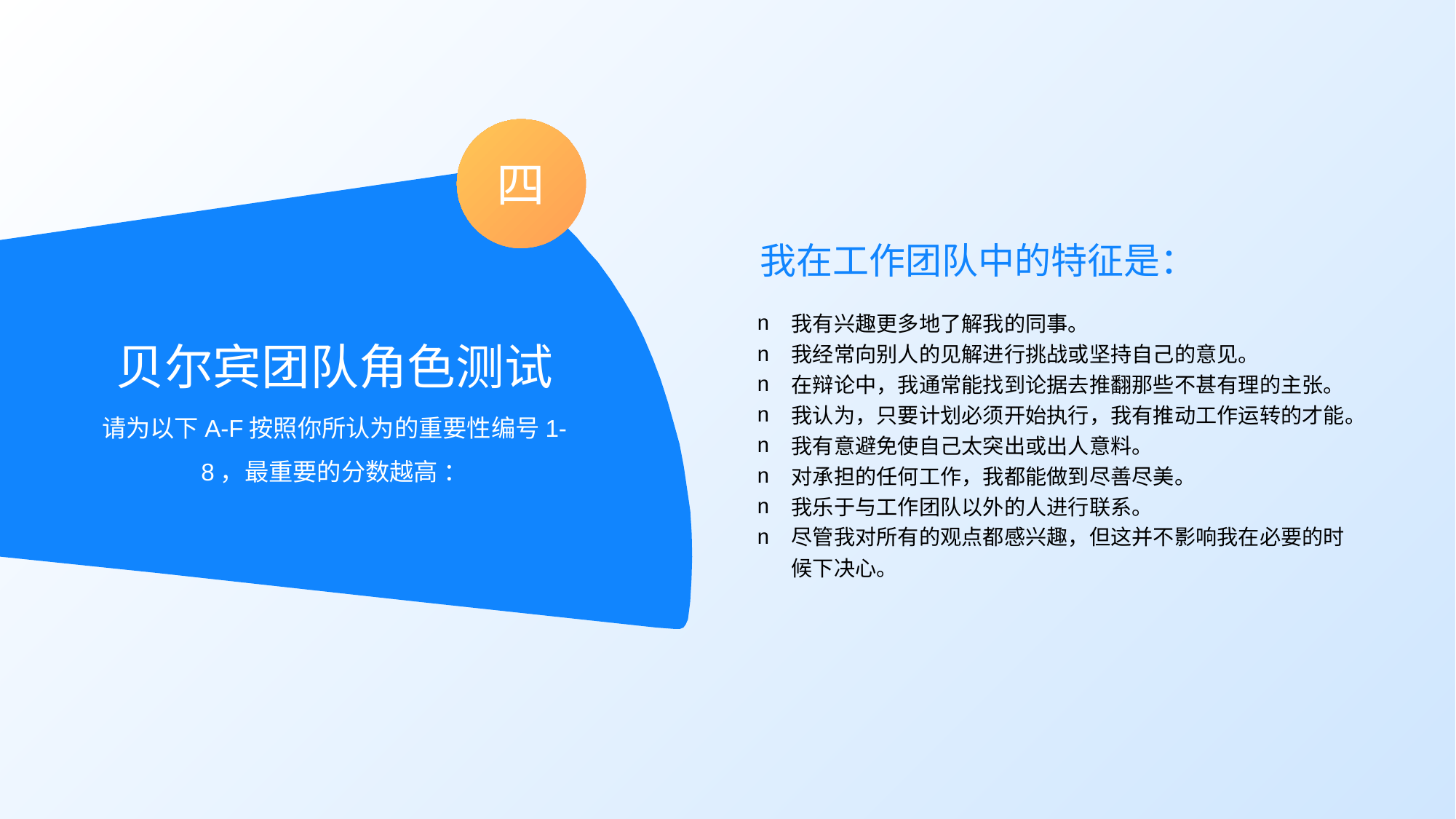

四

 我在工作团队中的特征是：

我有兴趣更多地了解我的同事。
我经常向别人的见解进行挑战或坚持自己的意见。
在辩论中，我通常能找到论据去推翻那些不甚有理的主张。
我认为，只要计划必须开始执行，我有推动工作运转的才能。
我有意避免使自己太突出或出人意料。
对承担的任何工作，我都能做到尽善尽美。
我乐于与工作团队以外的人进行联系。
尽管我对所有的观点都感兴趣，但这并不影响我在必要的时候下决心。
贝尔宾团队角色测试
请为以下A-F按照你所认为的重要性编号1-8，最重要的分数越高 ：